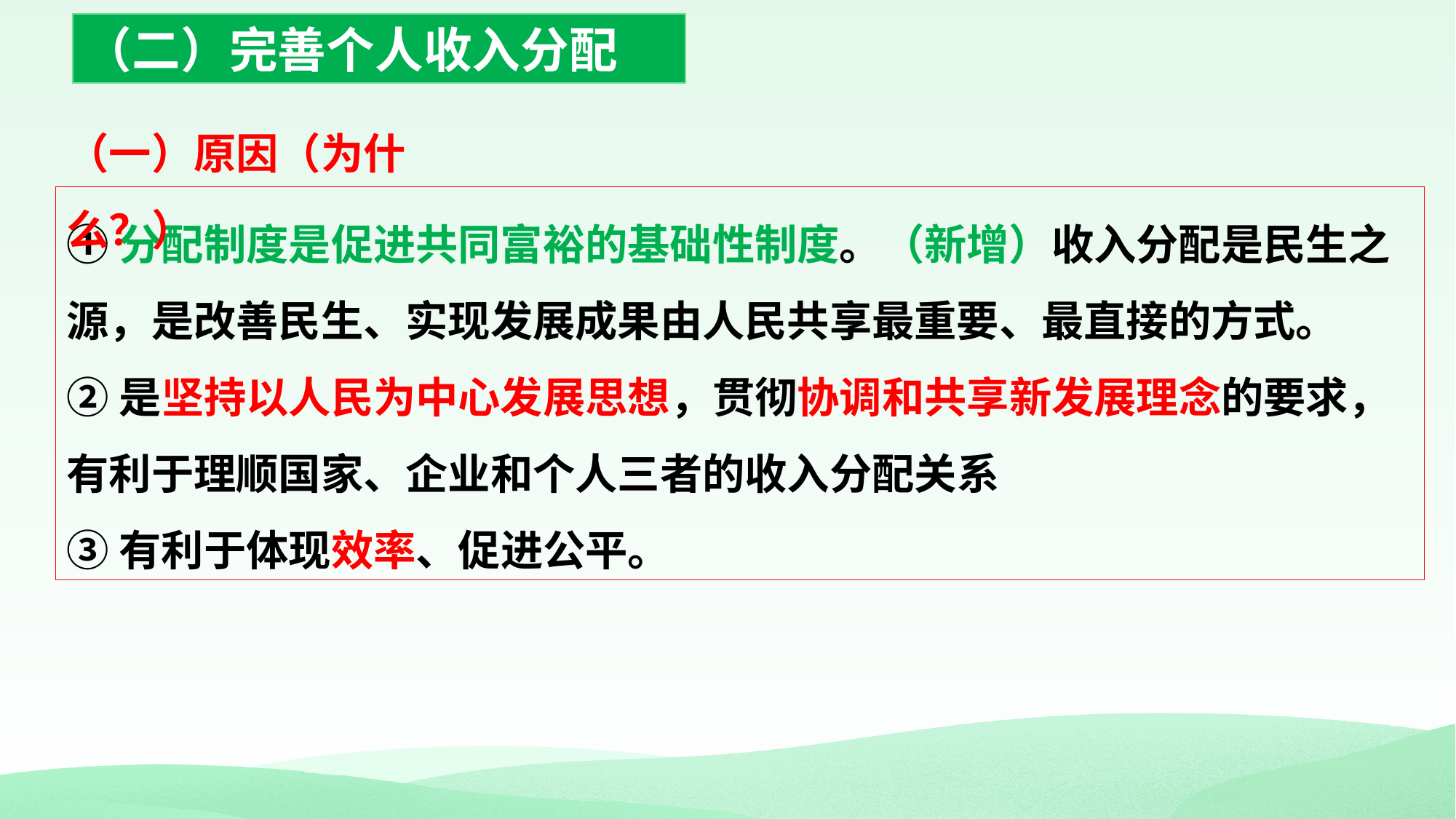

（二）完善个人收入分配
（一）原因（为什么？）
①分配制度是促进共同富裕的基础性制度。（新增）收入分配是民生之源，是改善民生、实现发展成果由人民共享最重要、最直接的方式。
②是坚持以人民为中心发展思想，贯彻协调和共享新发展理念的要求，有利于理顺国家、企业和个人三者的收入分配关系
③有利于体现效率、促进公平。